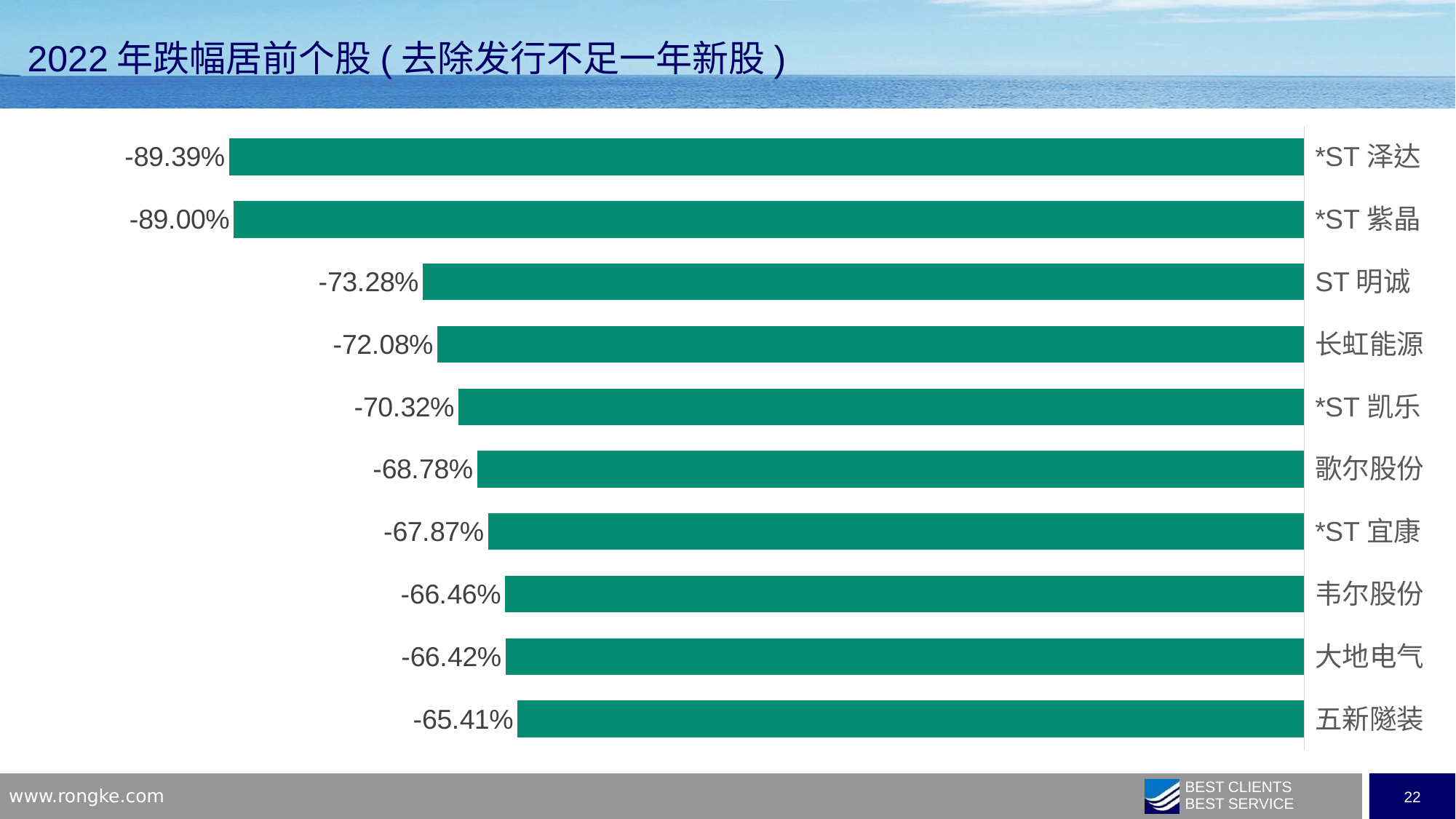

2022年跌幅居前个股(去除发行不足一年新股)

### Chart

| Category | 系列 1 |
|---|---|
| 五新隧装 | -0.6541419999999999 |
| 大地电气 | -0.664205 |
| 韦尔股份 | -0.664556 |
| *ST宜康 | -0.6787439999999999 |
| 歌尔股份 | -0.6877549999999999 |
| *ST凯乐 | -0.7032259999999999 |
| 长虹能源 | -0.7207779999999999 |
| ST明诚 | -0.732836 |
| *ST紫晶 | -0.89 |
| *ST泽达 | -0.8939100000000001 |